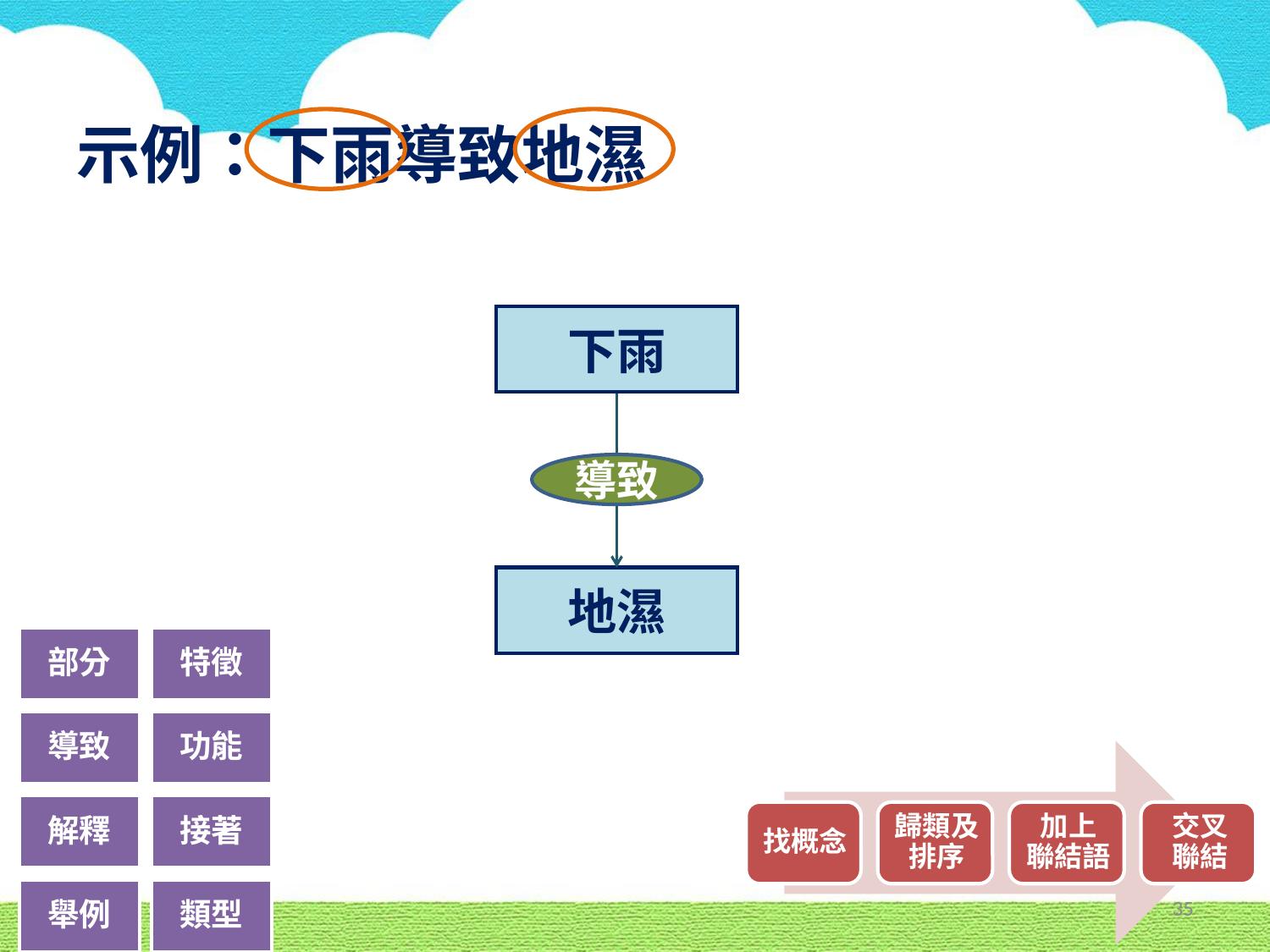

# 示例：下雨導致地濕

下雨
導致
地濕
部分
特徵
導致
功能
解釋
接著
舉例
類型
找概念
歸類及排序
加上 聯結語
交叉 聯結
35